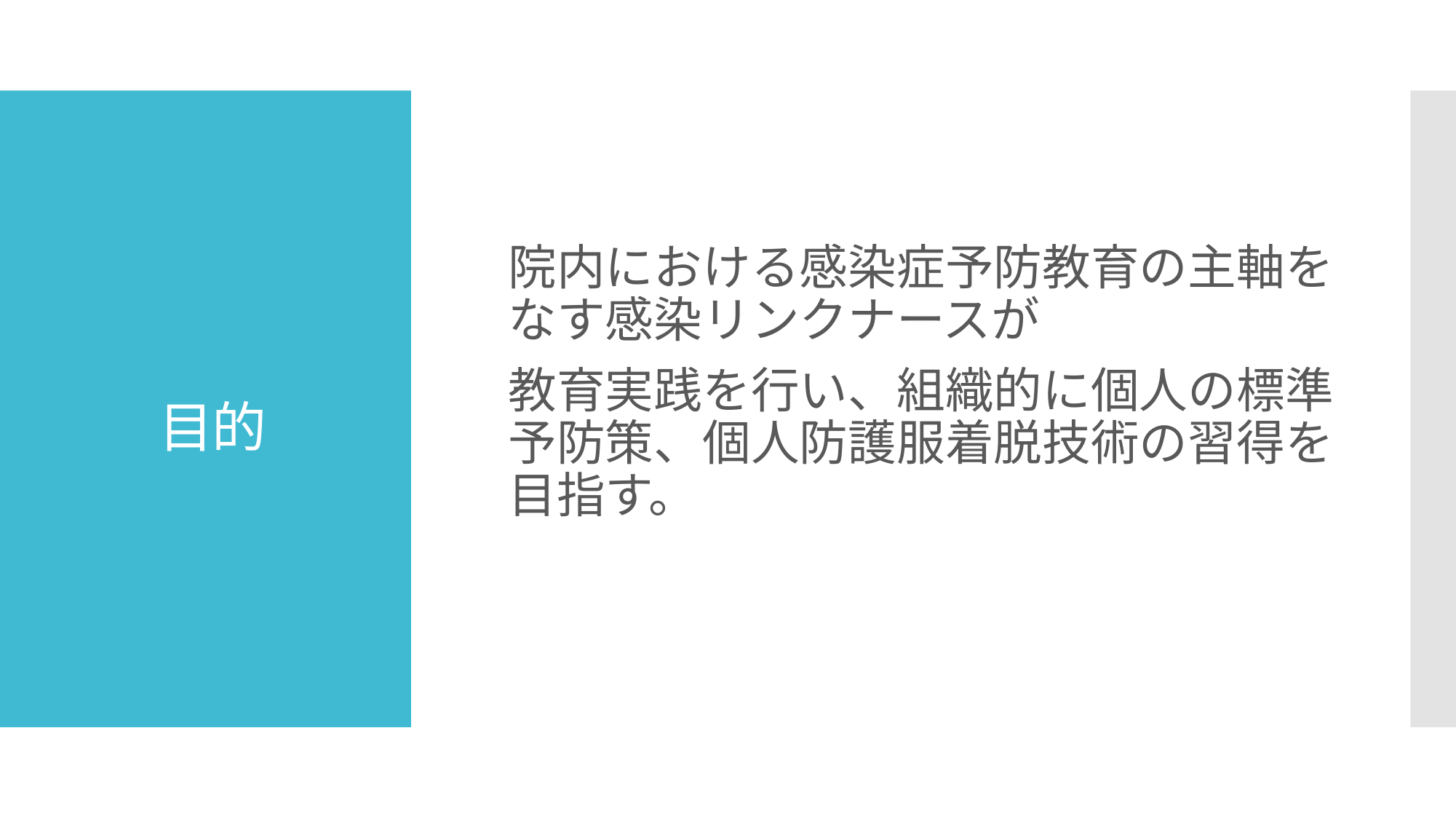

院内における感染症予防教育の主軸をなす感染リンクナースが
教育実践を行い、組織的に個人の標準予防策、個人防護服着脱技術の習得を目指す。

# 目的